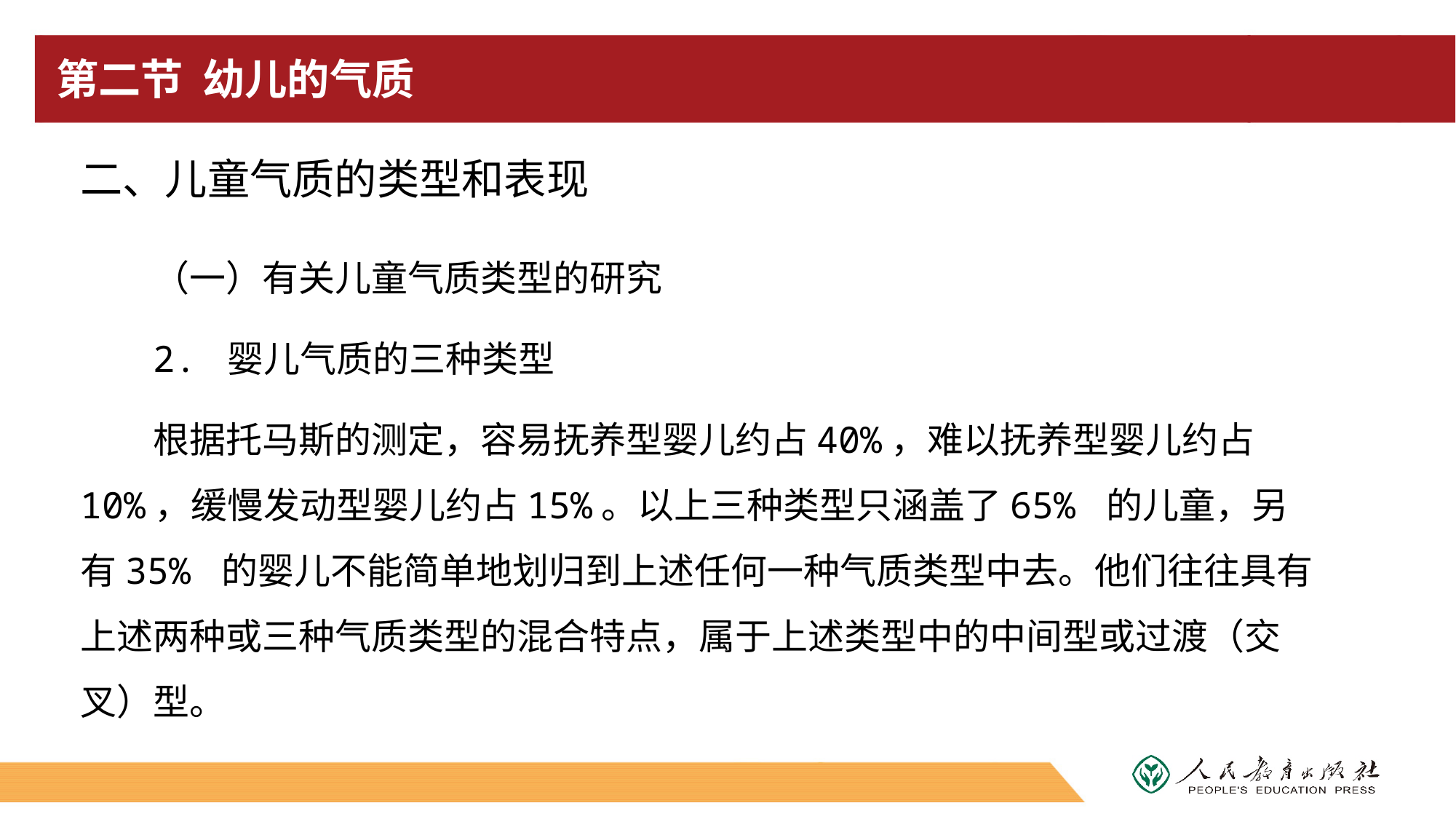

# 第二节  幼儿的气质
二、儿童气质的类型和表现
（一）有关儿童气质类型的研究
2. 婴儿气质的三种类型
根据托马斯的测定，容易抚养型婴儿约占40%，难以抚养型婴儿约占10%，缓慢发动型婴儿约占15%。以上三种类型只涵盖了65% 的儿童，另有35% 的婴儿不能简单地划归到上述任何一种气质类型中去。他们往往具有上述两种或三种气质类型的混合特点，属于上述类型中的中间型或过渡（交叉）型。